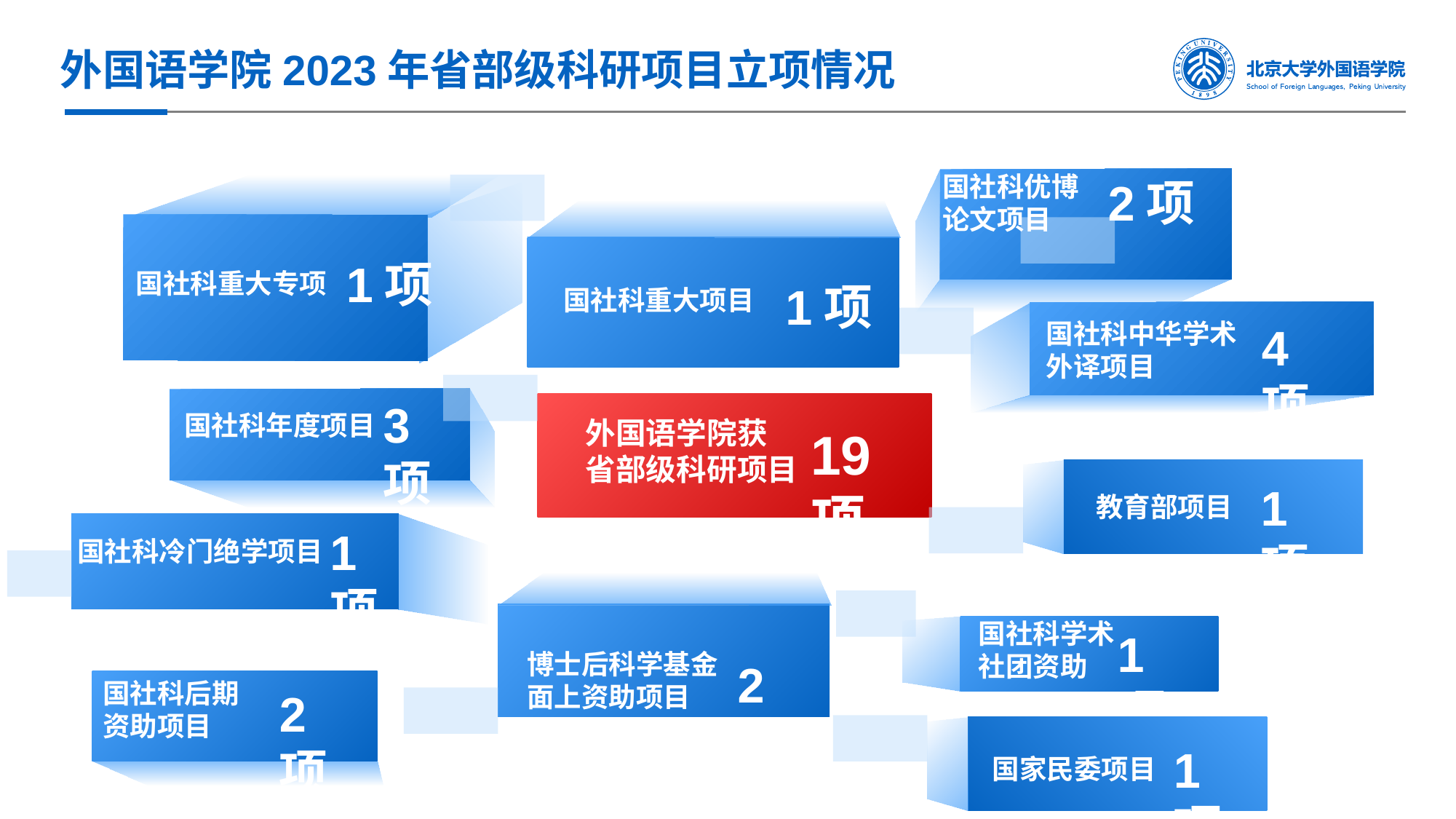

外国语学院2023年省部级科研项目立项情况

国社科优博论文项目
2项

1项
国社科重大专项
1项
国社科重大项目

国社科中华学术外译项目
4项

3项

国社科年度项目
外国语学院获
省部级科研项目
19项

1项
教育部项目

1项
国社科冷门绝学项目

国社科学术
社团资助

1项
博士后科学基金
面上资助项目
2项
国社科后期资助项目

2项

1项
国家民委项目